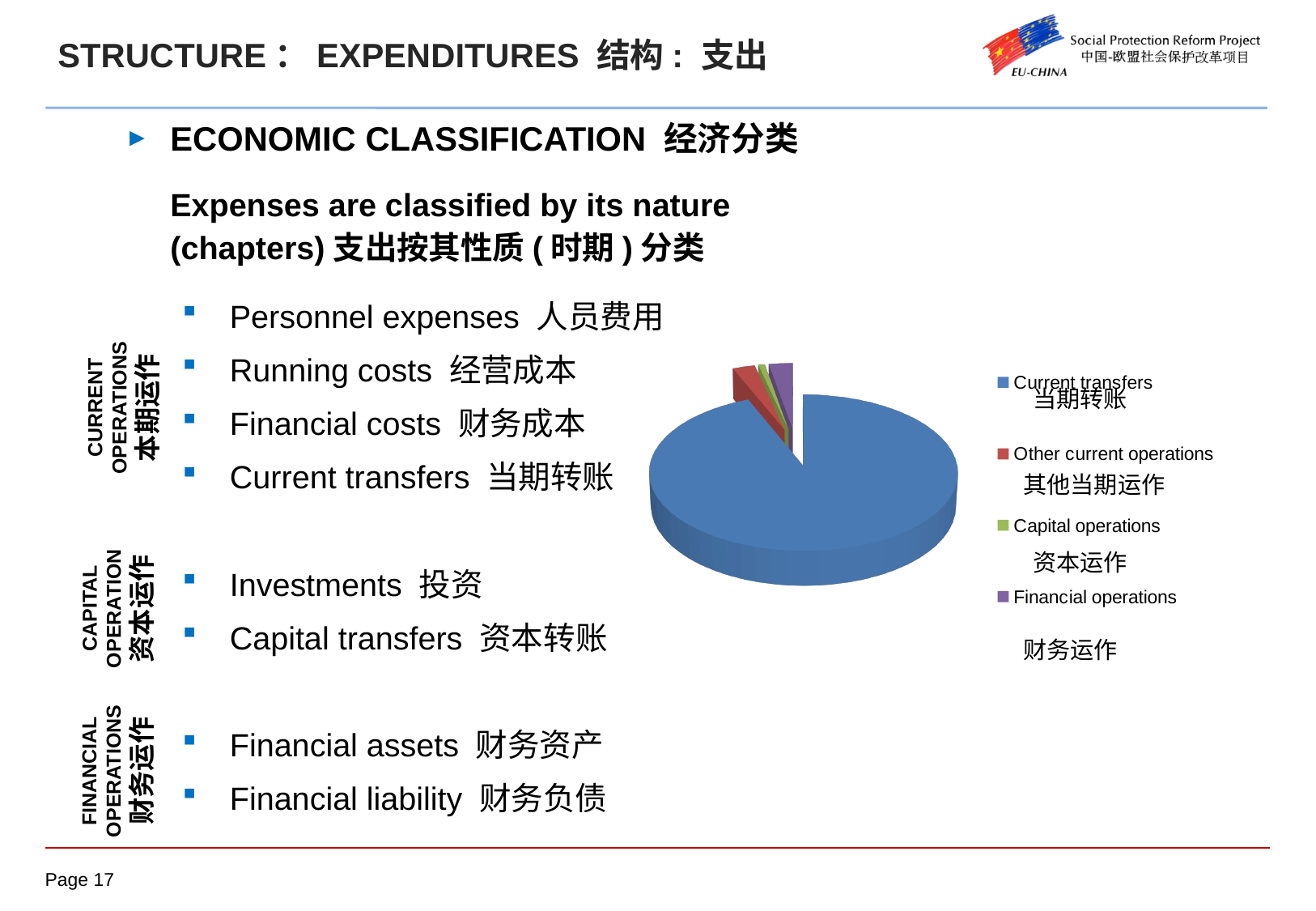

# STRUCTURE：EXPENDITURES 结构: 支出
ECONOMIC CLASSIFICATION 经济分类
	Expenses are classified by its nature (chapters)支出按其性质(时期)分类

Personnel expenses 人员费用
Running costs 经营成本
Financial costs 财务成本
Current transfers 当期转账

Investments 投资
Capital transfers 资本转账

Financial assets 财务资产
Financial liability 财务负债

[unsupported chart]

CURRENT OPERATIONS
本期运作
当期转账
其他当期运作
资本运作
CAPITAL OPERATION
资本运作
财务运作
FINANCIAL OPERATIONS
财务运作